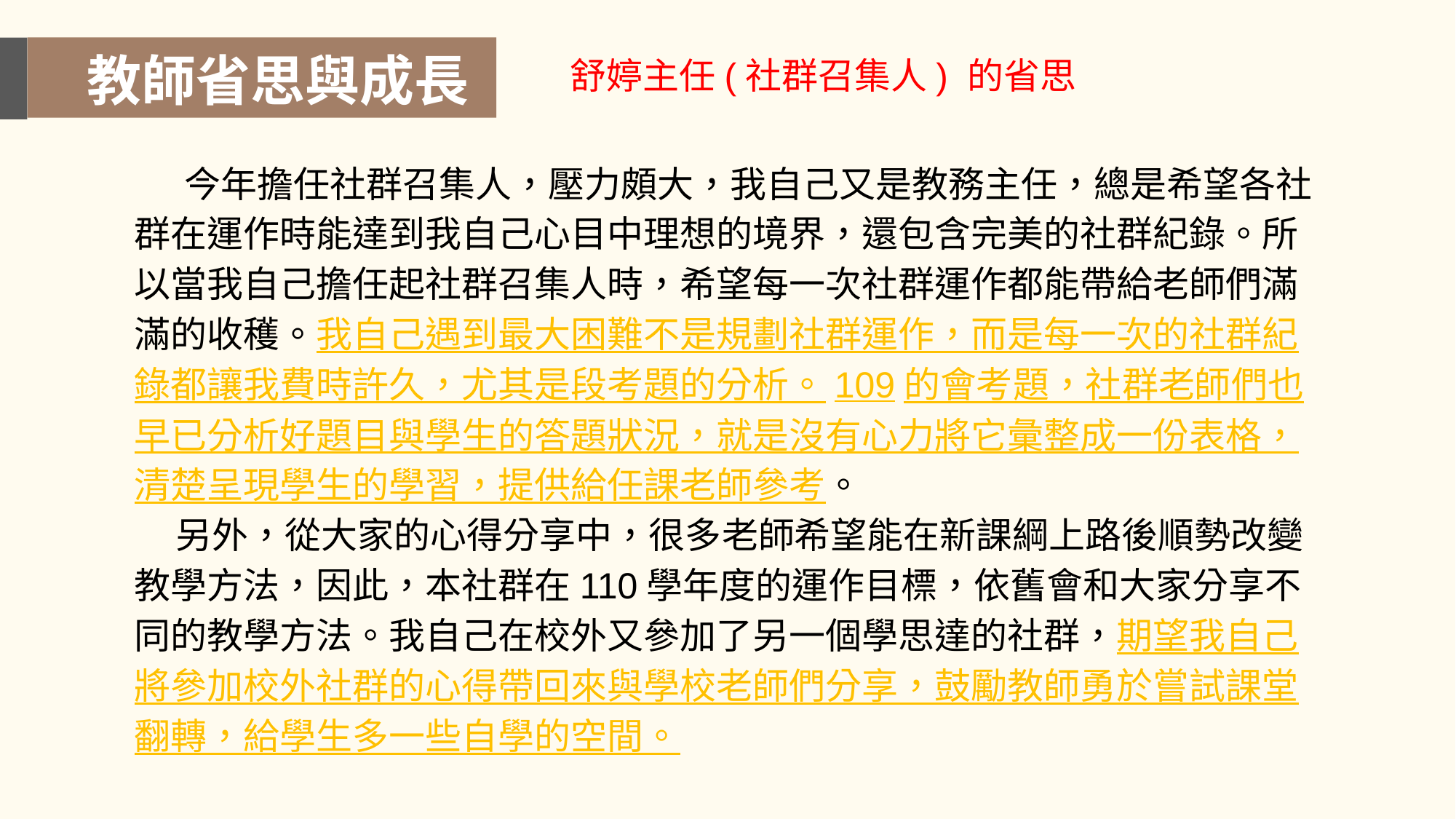

教師省思與成長
舒婷主任(社群召集人) 的省思
       今年擔任社群召集人，壓力頗大，我自己又是教務主任，總是希望各社群在運作時能達到我自己心目中理想的境界，還包含完美的社群紀錄。所以當我自己擔任起社群召集人時，希望每一次社群運作都能帶給老師們滿滿的收穫。我自己遇到最大困難不是規劃社群運作，而是每一次的社群紀錄都讓我費時許久，尤其是段考題的分析。109的會考題，社群老師們也早已分析好題目與學生的答題狀況，就是沒有心力將它彙整成一份表格，清楚呈現學生的學習，提供給任課老師參考。
    另外，從大家的心得分享中，很多老師希望能在新課綱上路後順勢改變教學方法，因此，本社群在110學年度的運作目標，依舊會和大家分享不同的教學方法。我自己在校外又參加了另一個學思達的社群，期望我自己將參加校外社群的心得帶回來與學校老師們分享，鼓勵教師勇於嘗試課堂翻轉，給學生多一些自學的空間。